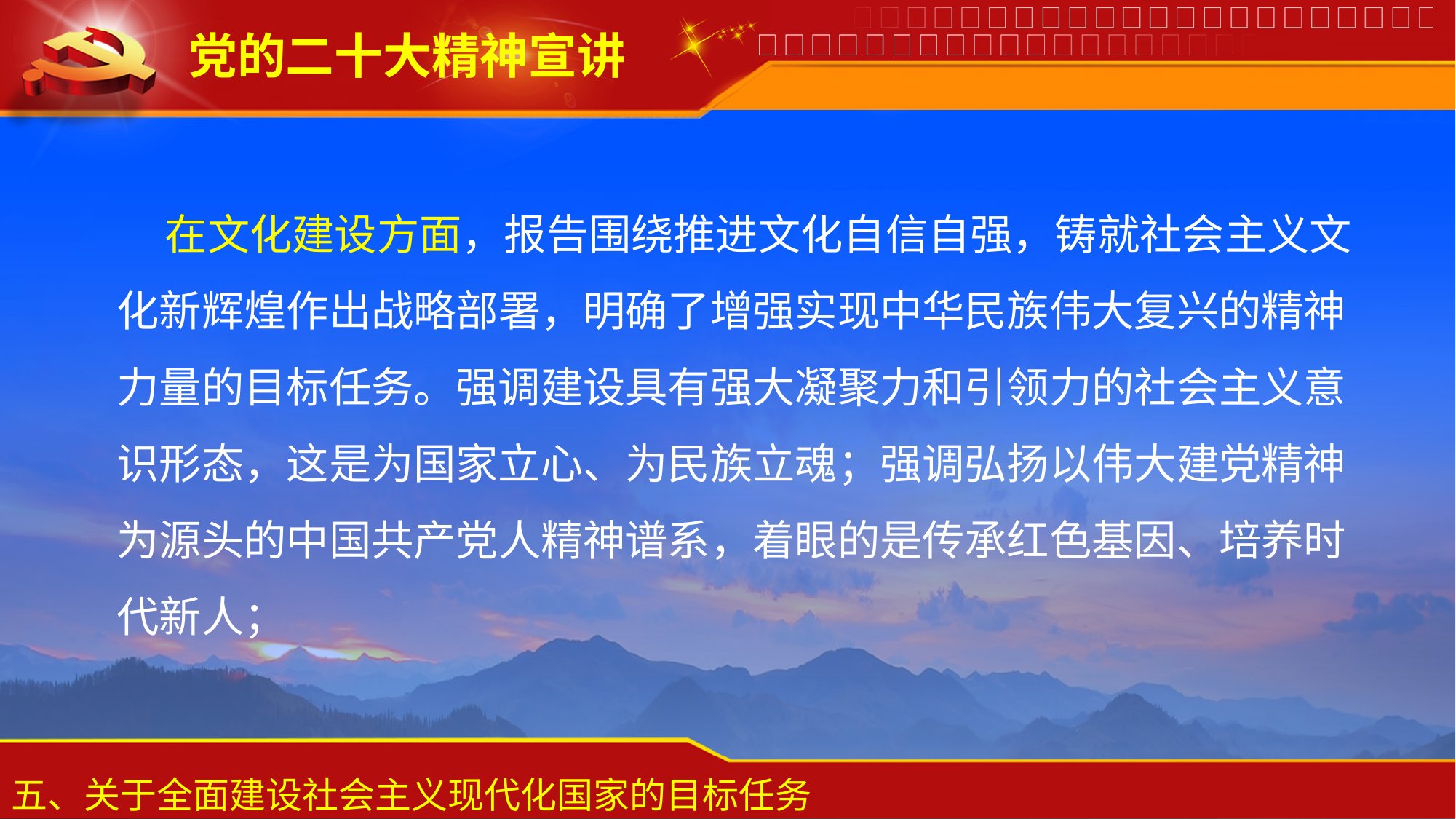

党的二十大精神宣讲
    在文化建设方面，报告围绕推进文化自信自强，铸就社会主义文化新辉煌作出战略部署，明确了增强实现中华民族伟大复兴的精神力量的目标任务。强调建设具有强大凝聚力和引领力的社会主义意识形态，这是为国家立心、为民族立魂；强调弘扬以伟大建党精神为源头的中国共产党人精神谱系，着眼的是传承红色基因、培养时代新人；
五、关于全面建设社会主义现代化国家的目标任务